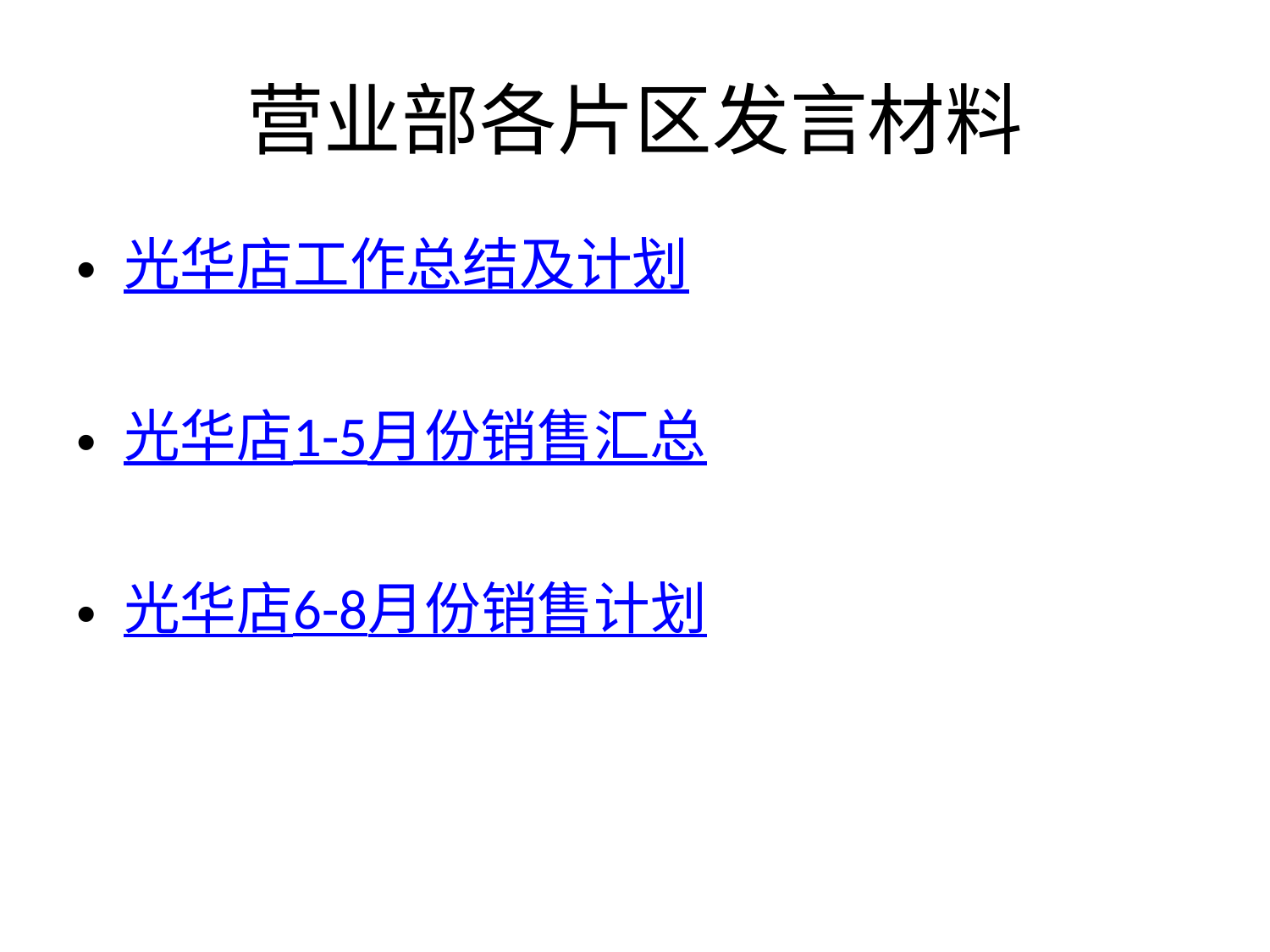

# 营业部各片区发言材料
光华店工作总结及计划

光华店1-5月份销售汇总

光华店6-8月份销售计划